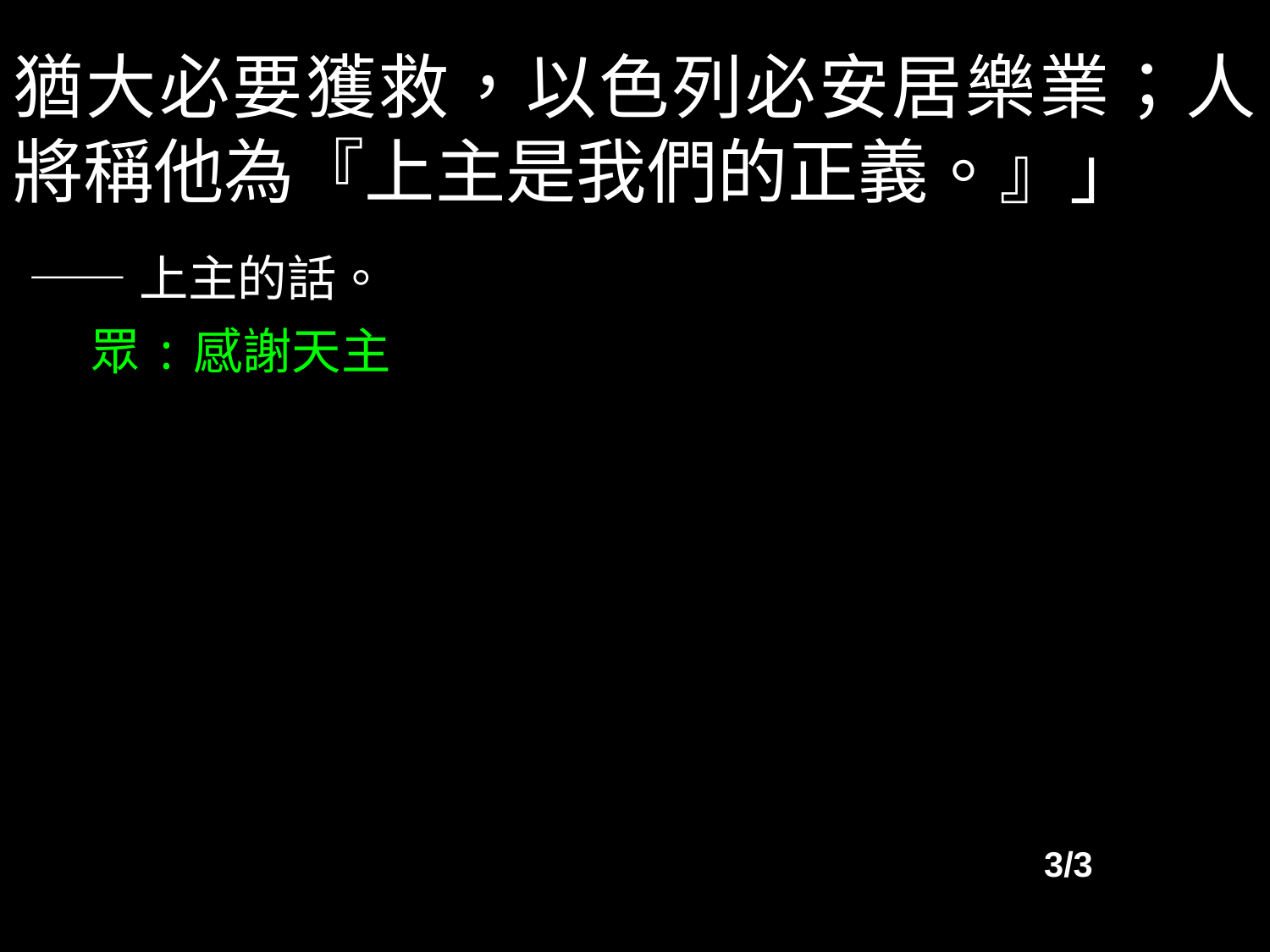

猶大必要獲救，以色列必安居樂業；人將稱他為『上主是我們的正義。』」
 ——上主的話。
      眾:感謝天主

3/3